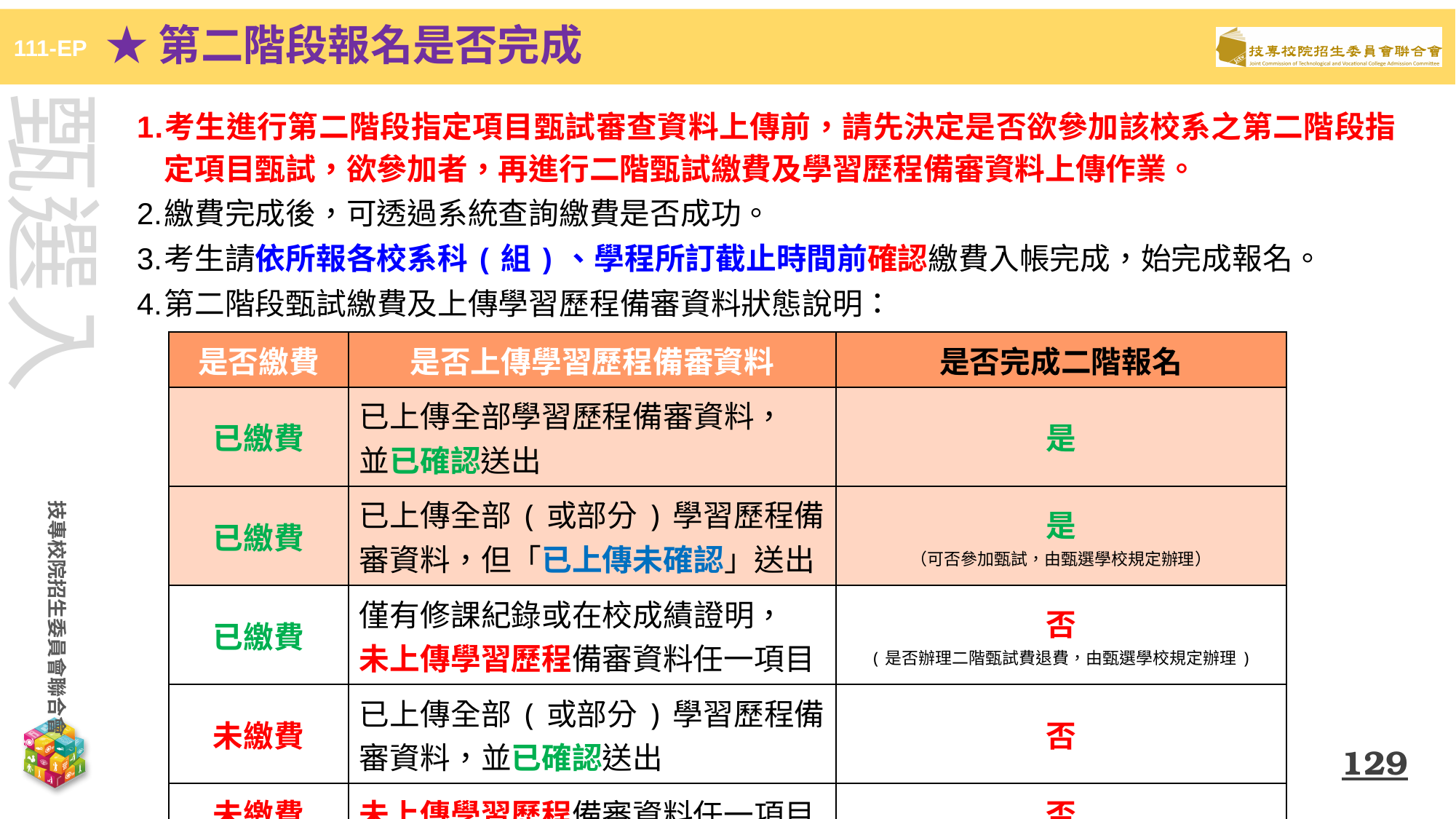

★第二階段報名是否完成
考生進行第二階段指定項目甄試審查資料上傳前，請先決定是否欲參加該校系之第二階段指定項目甄試，欲參加者，再進行二階甄試繳費及學習歷程備審資料上傳作業。
繳費完成後，可透過系統查詢繳費是否成功。
考生請依所報各校系科(組)、學程所訂截止時間前確認繳費入帳完成，始完成報名。
第二階段甄試繳費及上傳學習歷程備審資料狀態說明：
| 是否繳費 | 是否上傳學習歷程備審資料 | 是否完成二階報名 |
| --- | --- | --- |
| 已繳費 | 已上傳全部學習歷程備審資料， 並已確認送出 | 是 |
| 已繳費 | 已上傳全部(或部分)學習歷程備審資料，但「已上傳未確認」送出 | 是 （可否參加甄試，由甄選學校規定辦理） |
| 已繳費 | 僅有修課紀錄或在校成績證明， 未上傳學習歷程備審資料任一項目 | 否 (是否辦理二階甄試費退費，由甄選學校規定辦理) |
| 未繳費 | 已上傳全部(或部分)學習歷程備審資料，並已確認送出 | 否 |
| 未繳費 | 未上傳學習歷程備審資料任一項目 | 否 |